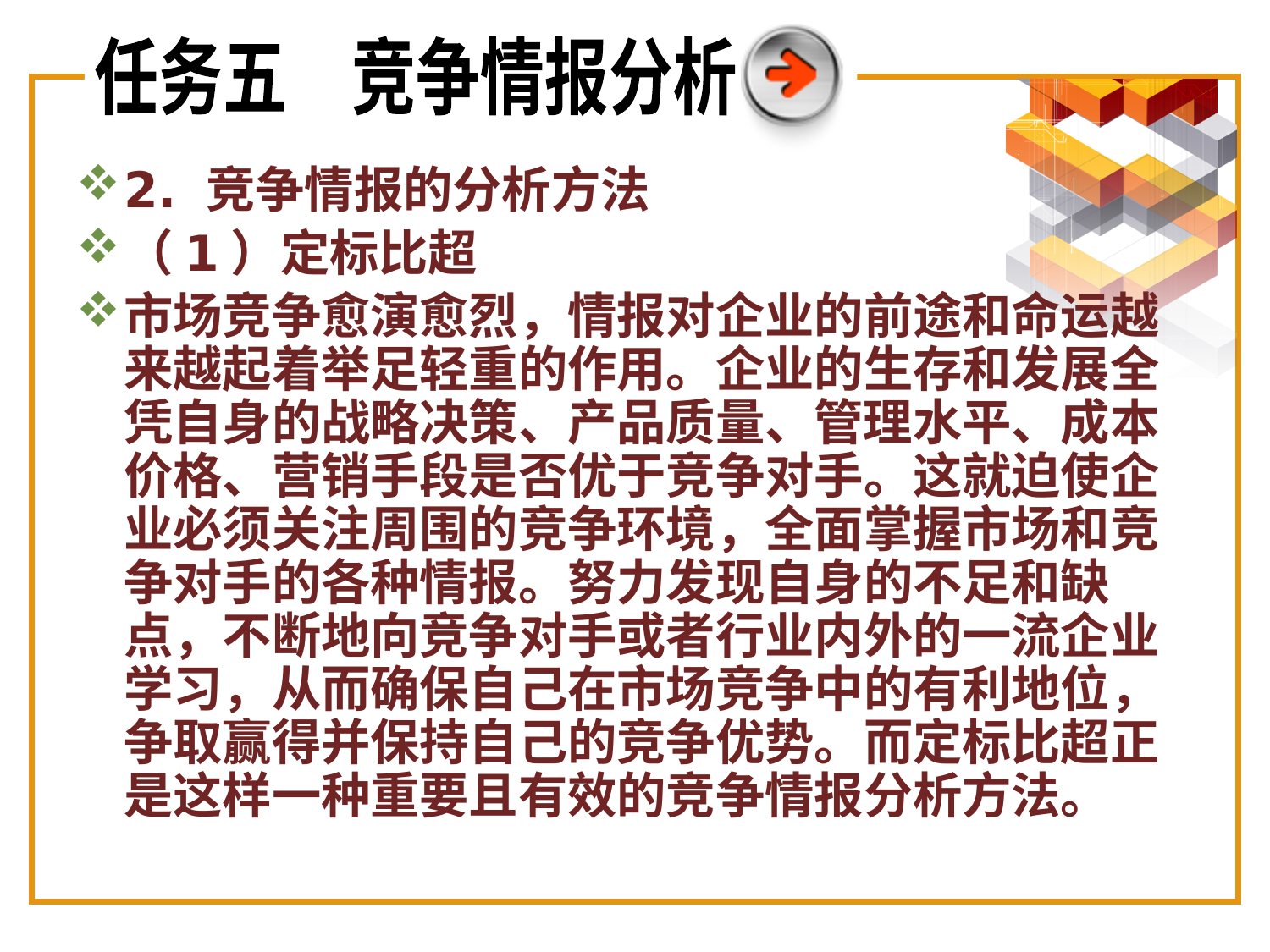

任务五　竞争情报分析
2. 竞争情报的分析方法
（1）定标比超
市场竞争愈演愈烈，情报对企业的前途和命运越来越起着举足轻重的作用。企业的生存和发展全凭自身的战略决策、产品质量、管理水平、成本价格、营销手段是否优于竞争对手。这就迫使企业必须关注周围的竞争环境，全面掌握市场和竞争对手的各种情报。努力发现自身的不足和缺点，不断地向竞争对手或者行业内外的一流企业学习，从而确保自己在市场竞争中的有利地位，争取赢得并保持自己的竞争优势。而定标比超正是这样一种重要且有效的竞争情报分析方法。